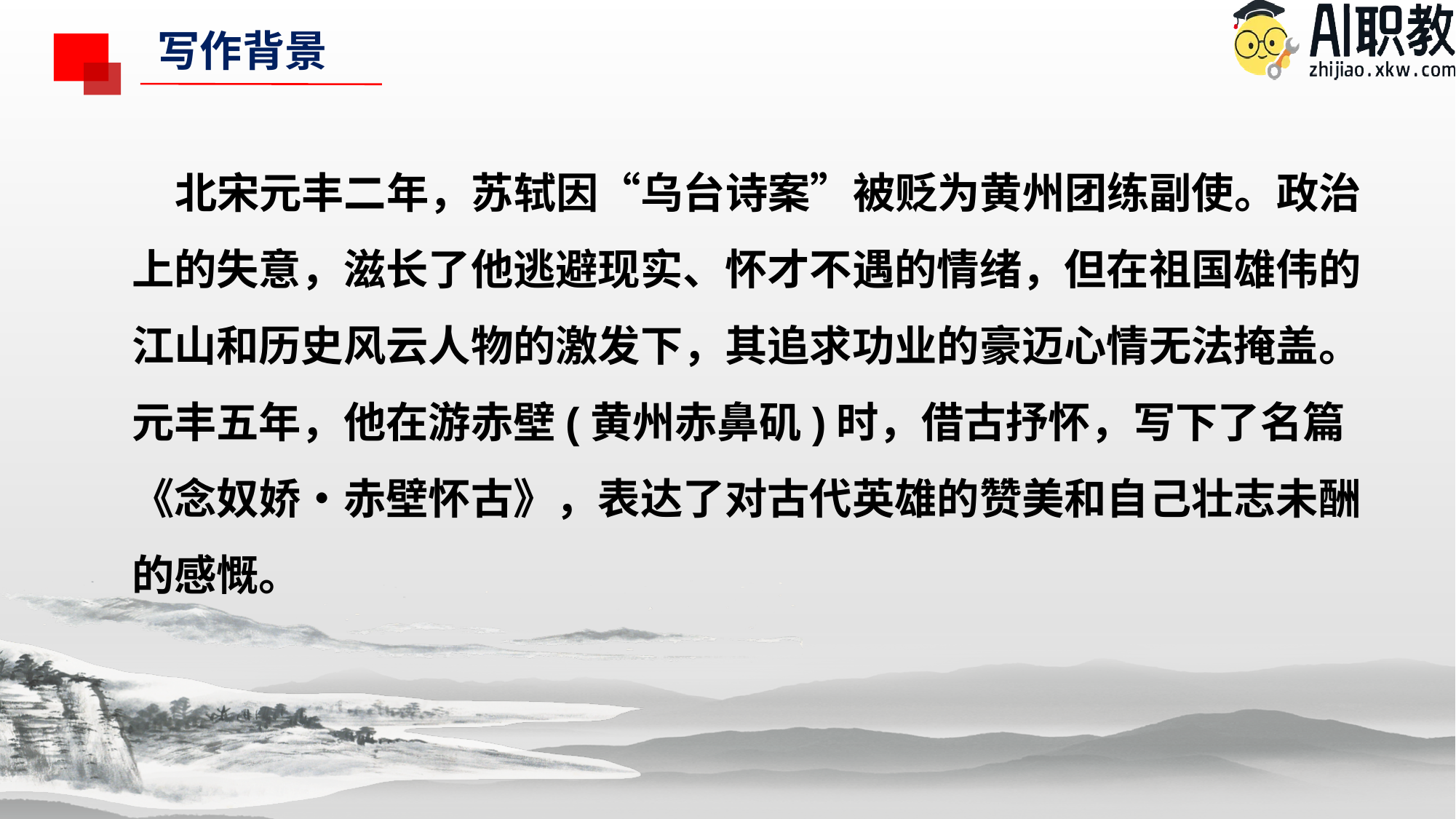

写作背景

    北宋元丰二年，苏轼因“乌台诗案”被贬为黄州团练副使。政治上的失意，滋长了他逃避现实、怀才不遇的情绪，但在祖国雄伟的江山和历史风云人物的激发下，其追求功业的豪迈心情无法掩盖。元丰五年，他在游赤壁(黄州赤鼻矶)时，借古抒怀，写下了名篇《念奴娇•赤壁怀古》，表达了对古代英雄的赞美和自己壮志未酬的感慨。